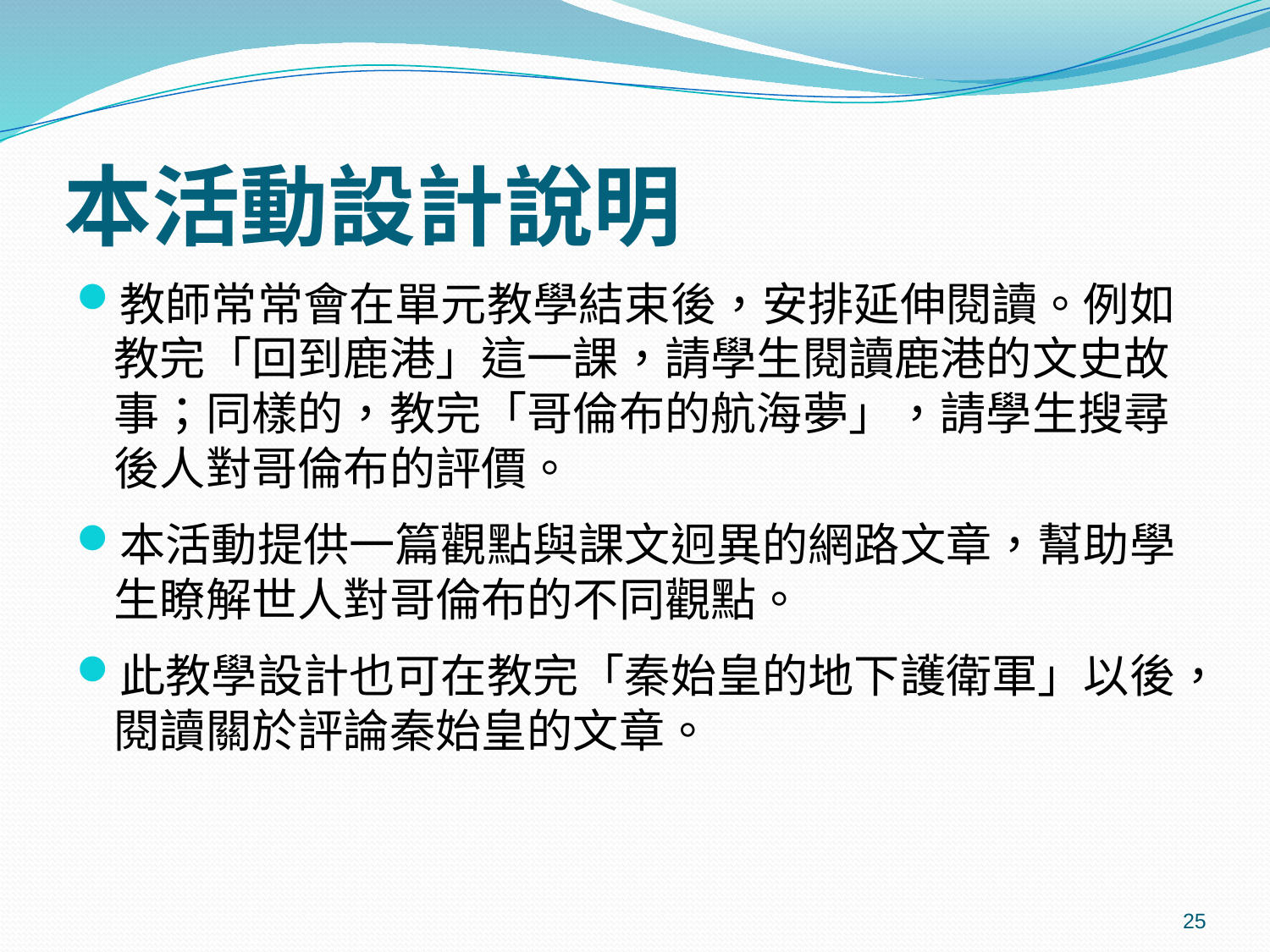

# 本活動設計說明
教師常常會在單元教學結束後，安排延伸閱讀。例如教完「回到鹿港」這一課，請學生閱讀鹿港的文史故事；同樣的，教完「哥倫布的航海夢」，請學生搜尋後人對哥倫布的評價。
本活動提供一篇觀點與課文迥異的網路文章，幫助學生瞭解世人對哥倫布的不同觀點。
此教學設計也可在教完「秦始皇的地下護衛軍」以後，閱讀關於評論秦始皇的文章。
25